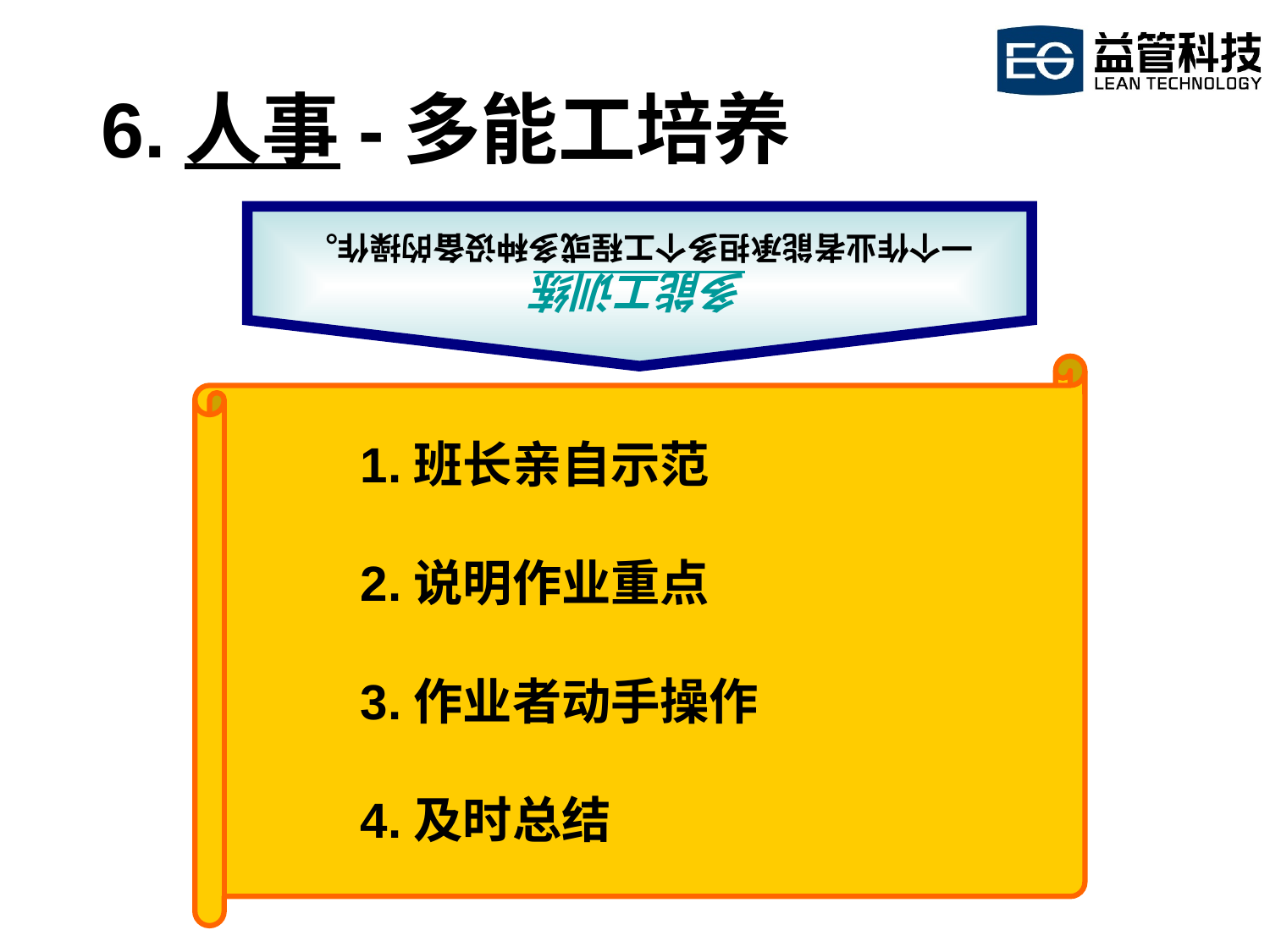

多能工训练
一个作业者能承担多个工程或多种设备的操作。
# 6.人事-多能工培养
         1.班长亲自示范

         2.说明作业重点

         3.作业者动手操作

         4.及时总结
37